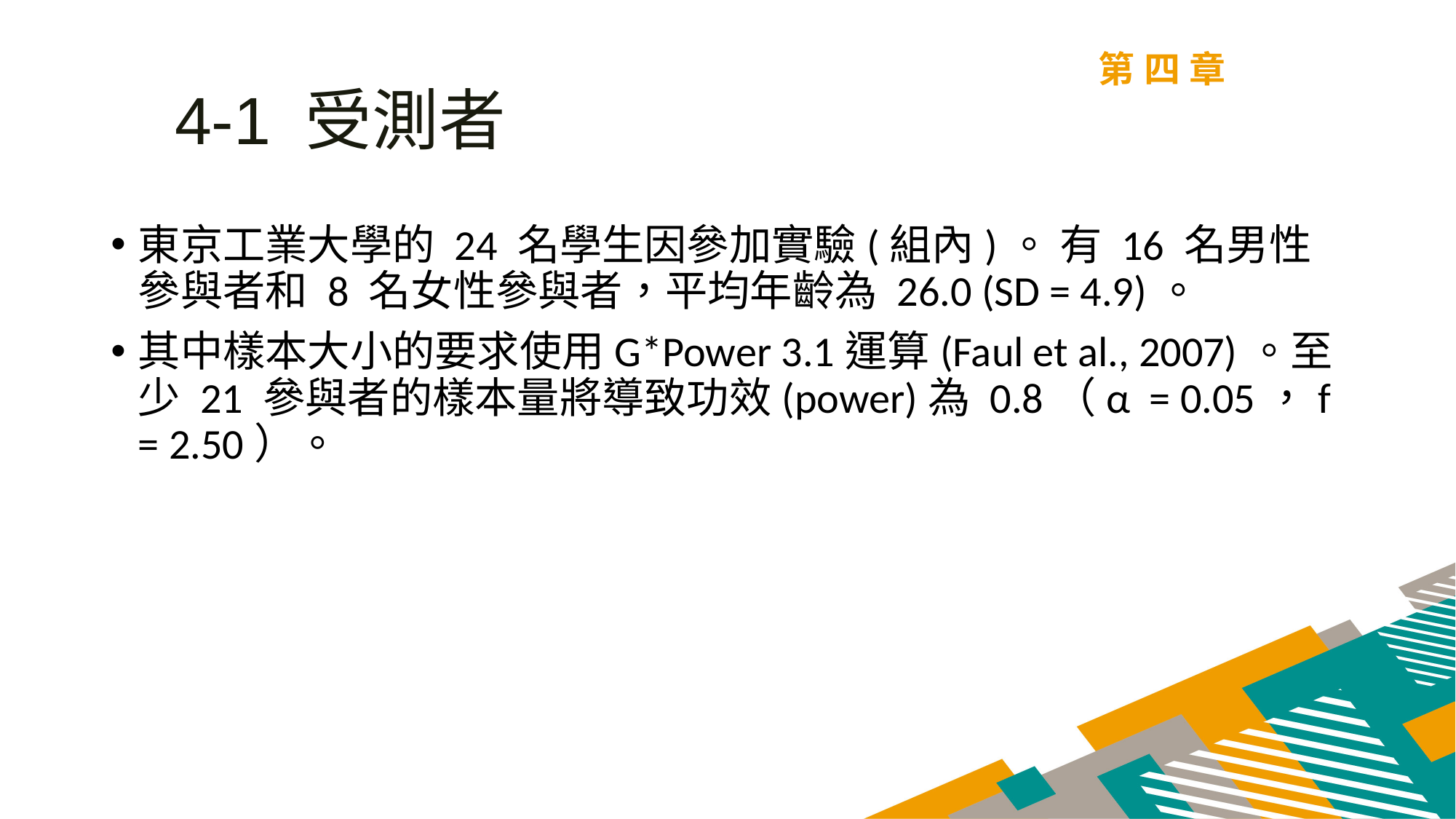

第四章
4-1 受測者
東京工業大學的 24 名學生因參加實驗(組內)。 有 16 名男性參與者和 8 名女性參與者，平均年齡為 26.0 (SD = 4.9)。
其中樣本大小的要求使用G*Power 3.1運算(Faul et al., 2007)。至少 21 參與者的樣本量將導致功效(power)為 0.8（α  = 0.05，f = 2.50）。